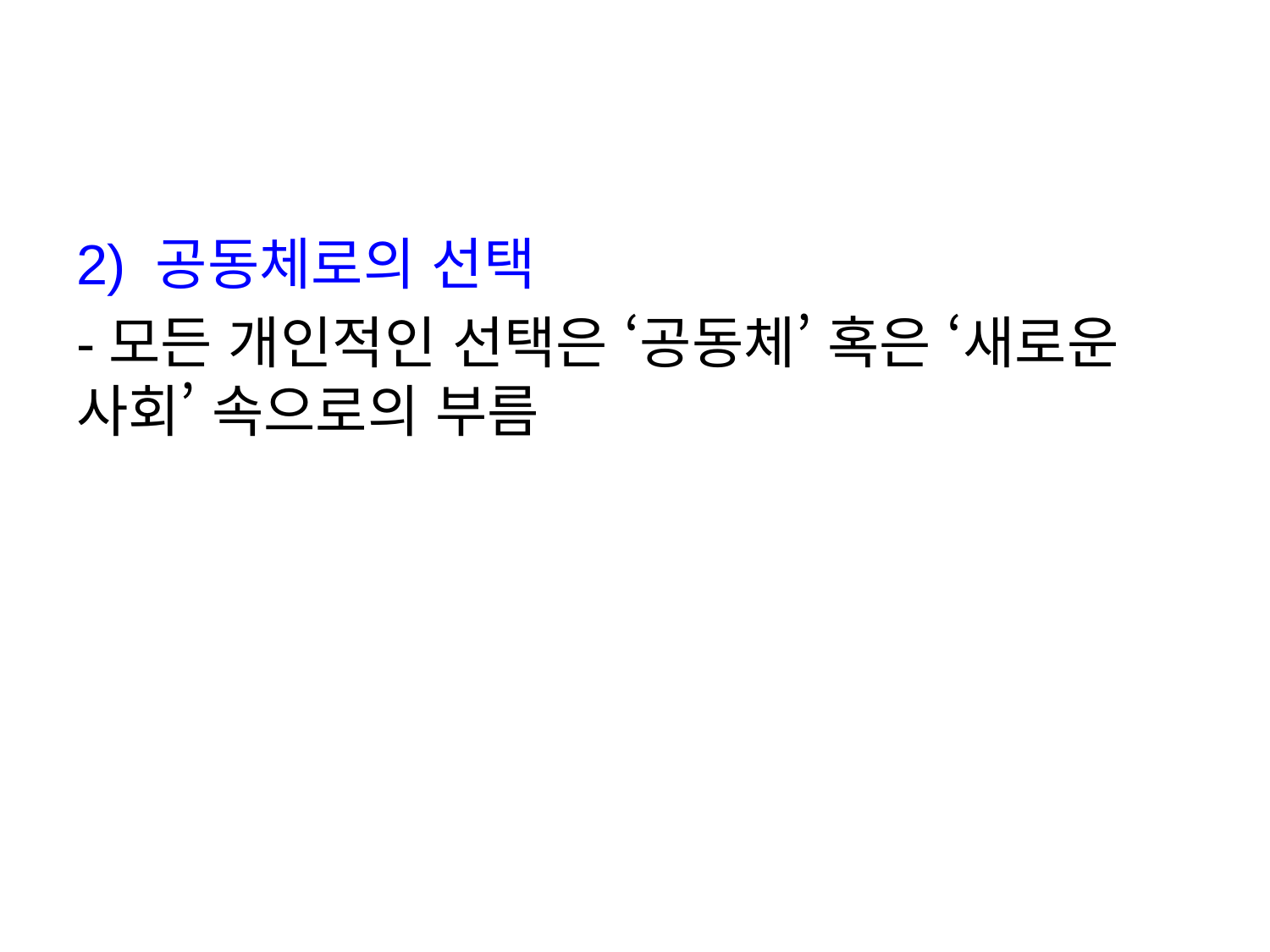

#
2) 공동체로의 선택
-모든 개인적인 선택은 ‘공동체’ 혹은 ‘새로운 사회’ 속으로의 부름